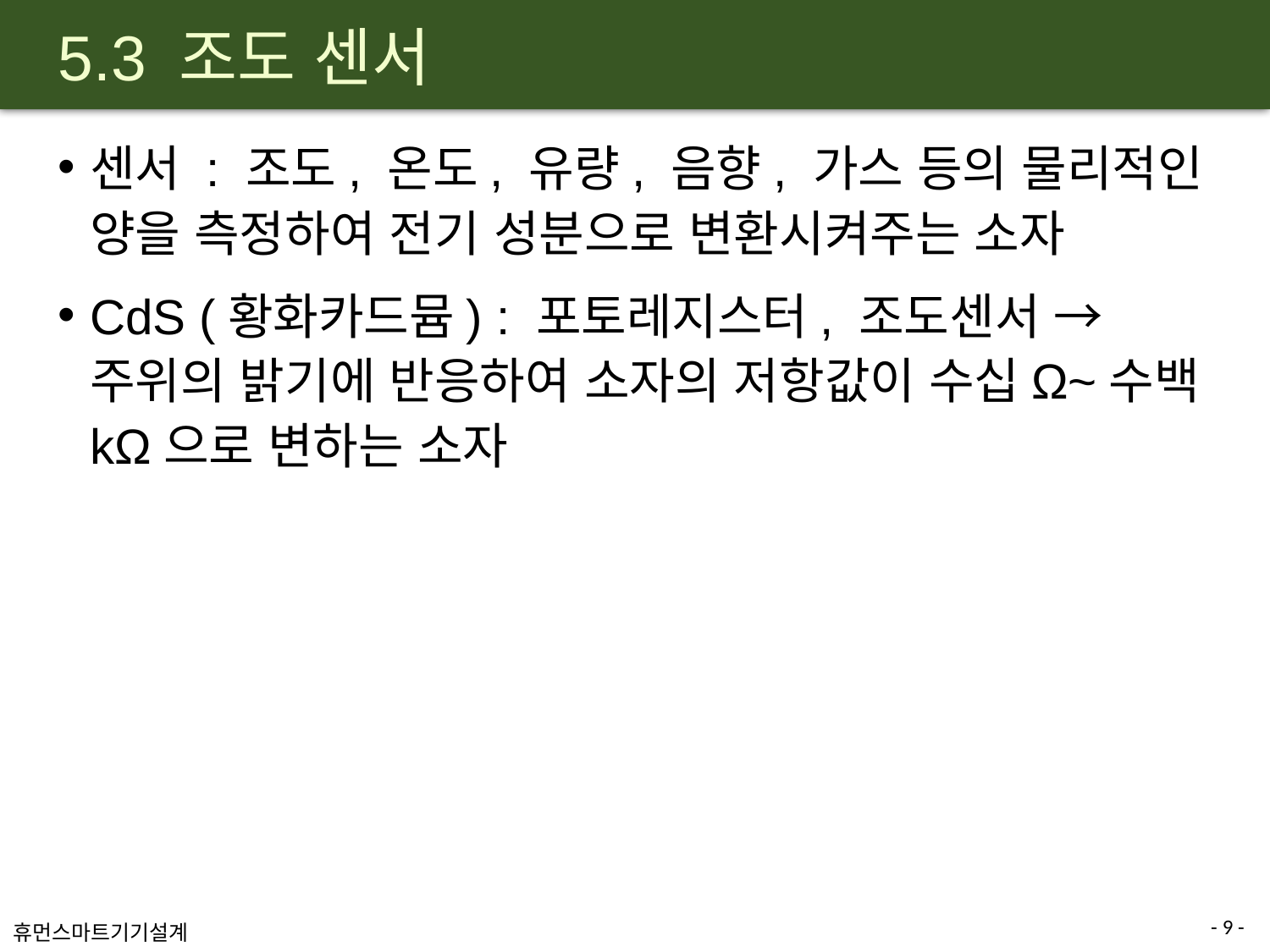

# 5.3 조도 센서
센서 : 조도, 온도, 유량, 음향, 가스 등의 물리적인 양을 측정하여 전기 성분으로 변환시켜주는 소자
CdS (황화카드뮴) : 포토레지스터, 조도센서 → 주위의 밝기에 반응하여 소자의 저항값이 수십Ω~수백kΩ으로 변하는 소자
- 9 -